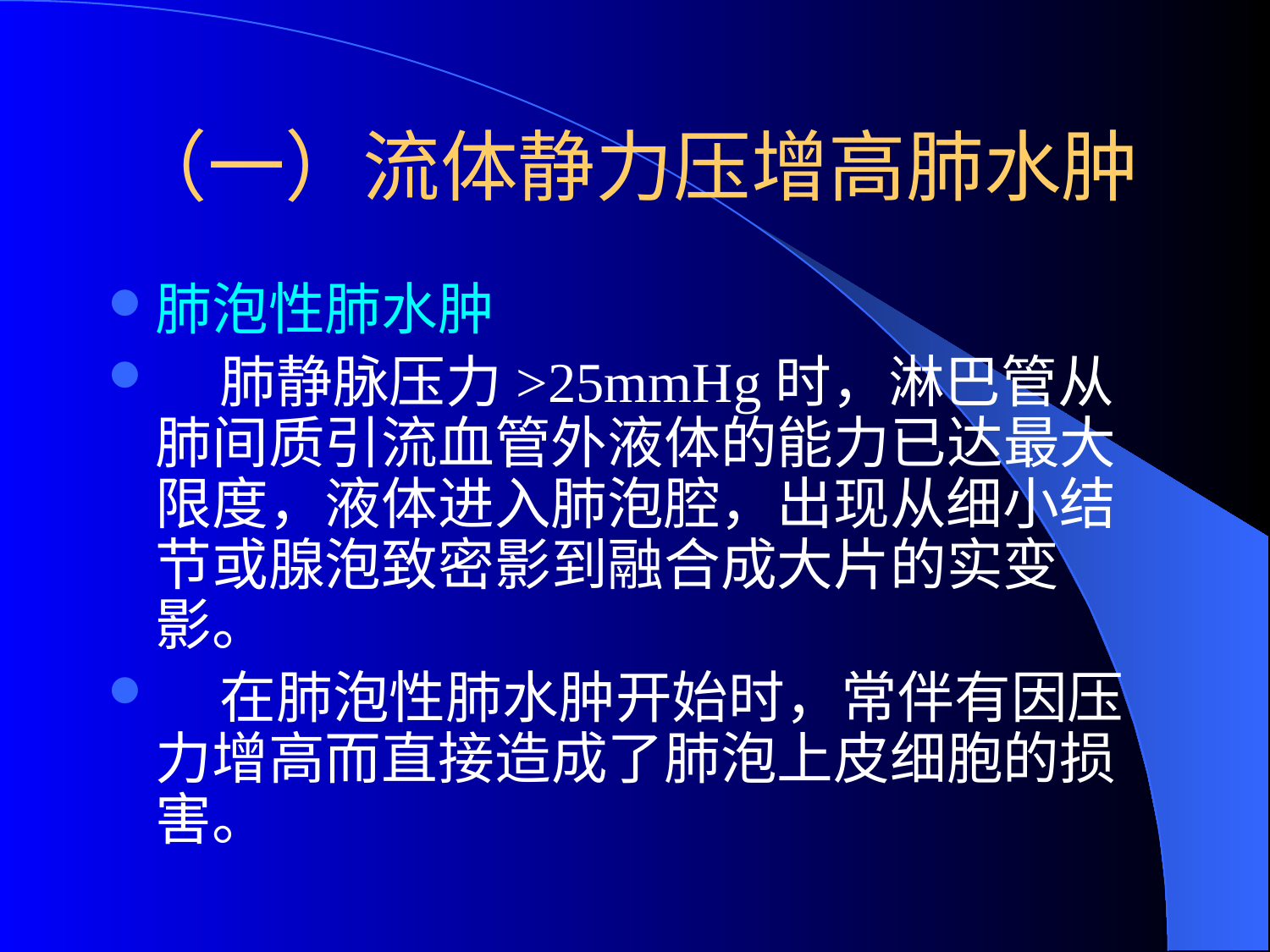

# （一）流体静力压增高肺水肿
肺泡性肺水肿
    肺静脉压力>25mmHg时，淋巴管从肺间质引流血管外液体的能力已达最大限度，液体进入肺泡腔，出现从细小结节或腺泡致密影到融合成大片的实变影。
    在肺泡性肺水肿开始时，常伴有因压力增高而直接造成了肺泡上皮细胞的损害。